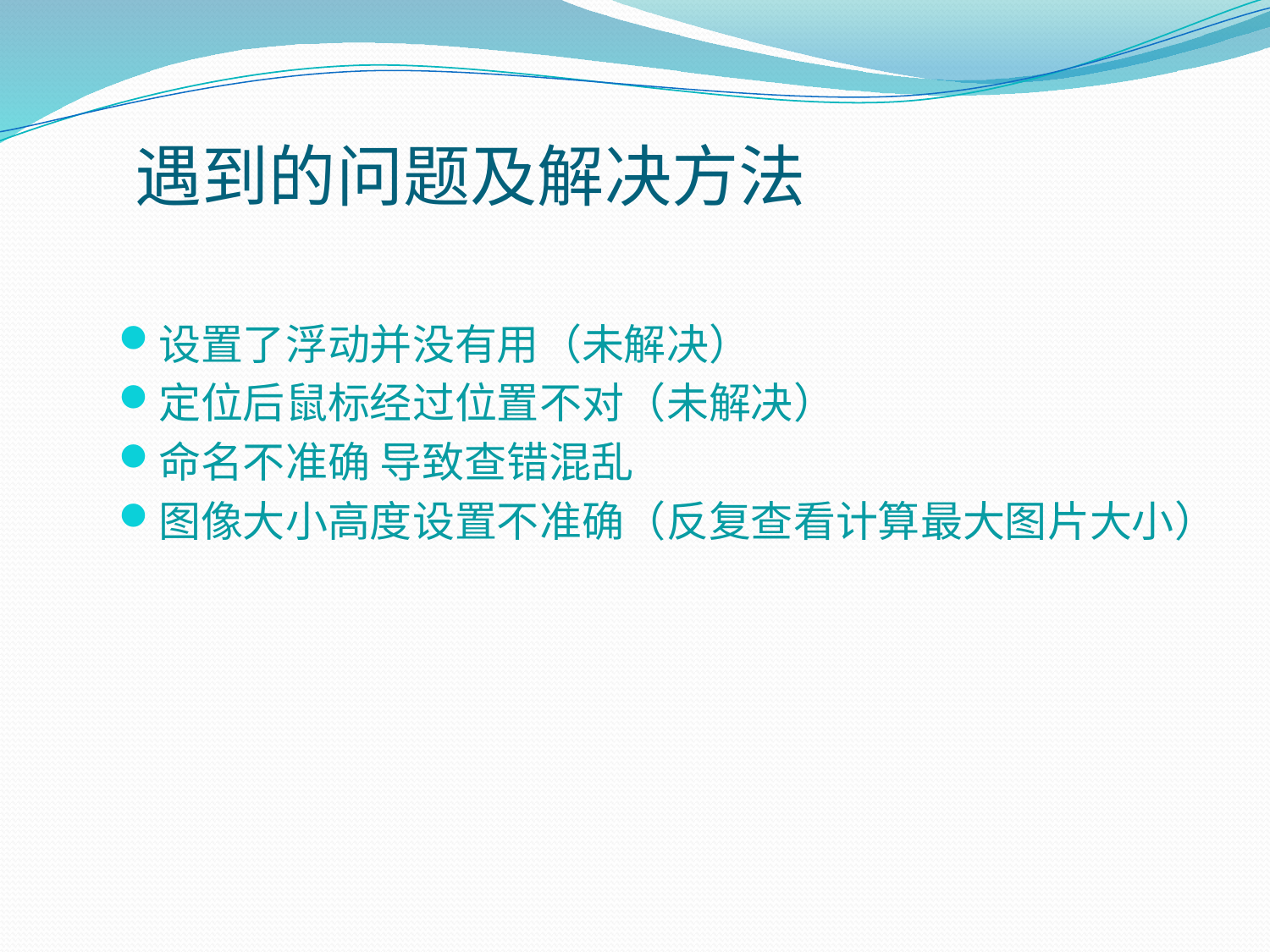

# 遇到的问题及解决方法

设置了浮动并没有用（未解决）
定位后鼠标经过位置不对（未解决）
命名不准确 导致查错混乱
图像大小高度设置不准确（反复查看计算最大图片大小）